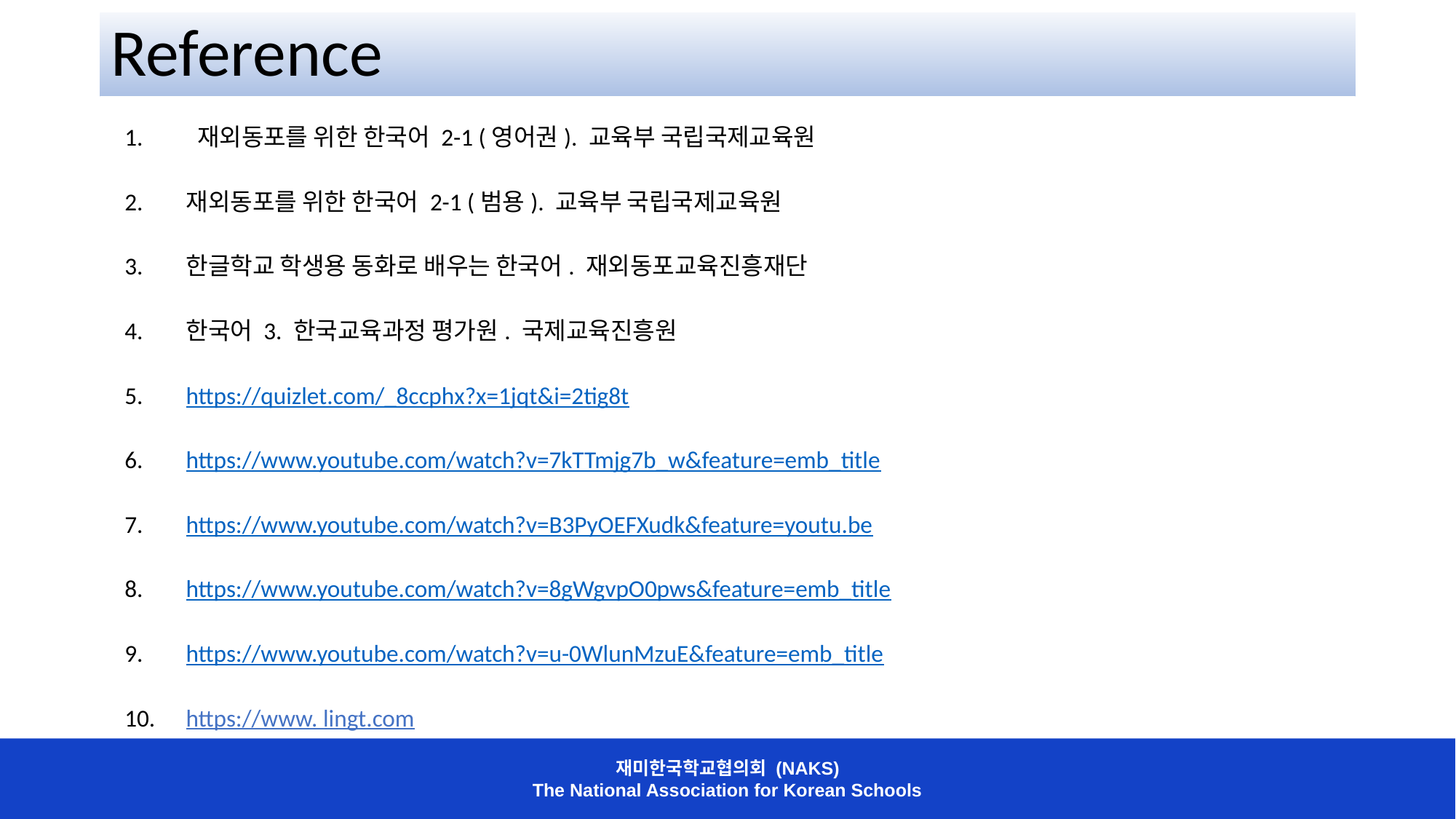

# Reference
 재외동포를 위한 한국어 2-1 (영어권). 교육부 국립국제교육원
재외동포를 위한 한국어 2-1 (범용). 교육부 국립국제교육원
한글학교 학생용 동화로 배우는 한국어. 재외동포교육진흥재단
한국어 3. 한국교육과정 평가원. 국제교육진흥원
https://quizlet.com/_8ccphx?x=1jqt&i=2tig8t
https://www.youtube.com/watch?v=7kTTmjg7b_w&feature=emb_title
https://www.youtube.com/watch?v=B3PyOEFXudk&feature=youtu.be
https://www.youtube.com/watch?v=8gWgvpO0pws&feature=emb_title
https://www.youtube.com/watch?v=u-0WlunMzuE&feature=emb_title
https://www. lingt.com

재미한국학교협의회 (NAKS)
The National Association for Korean Schools